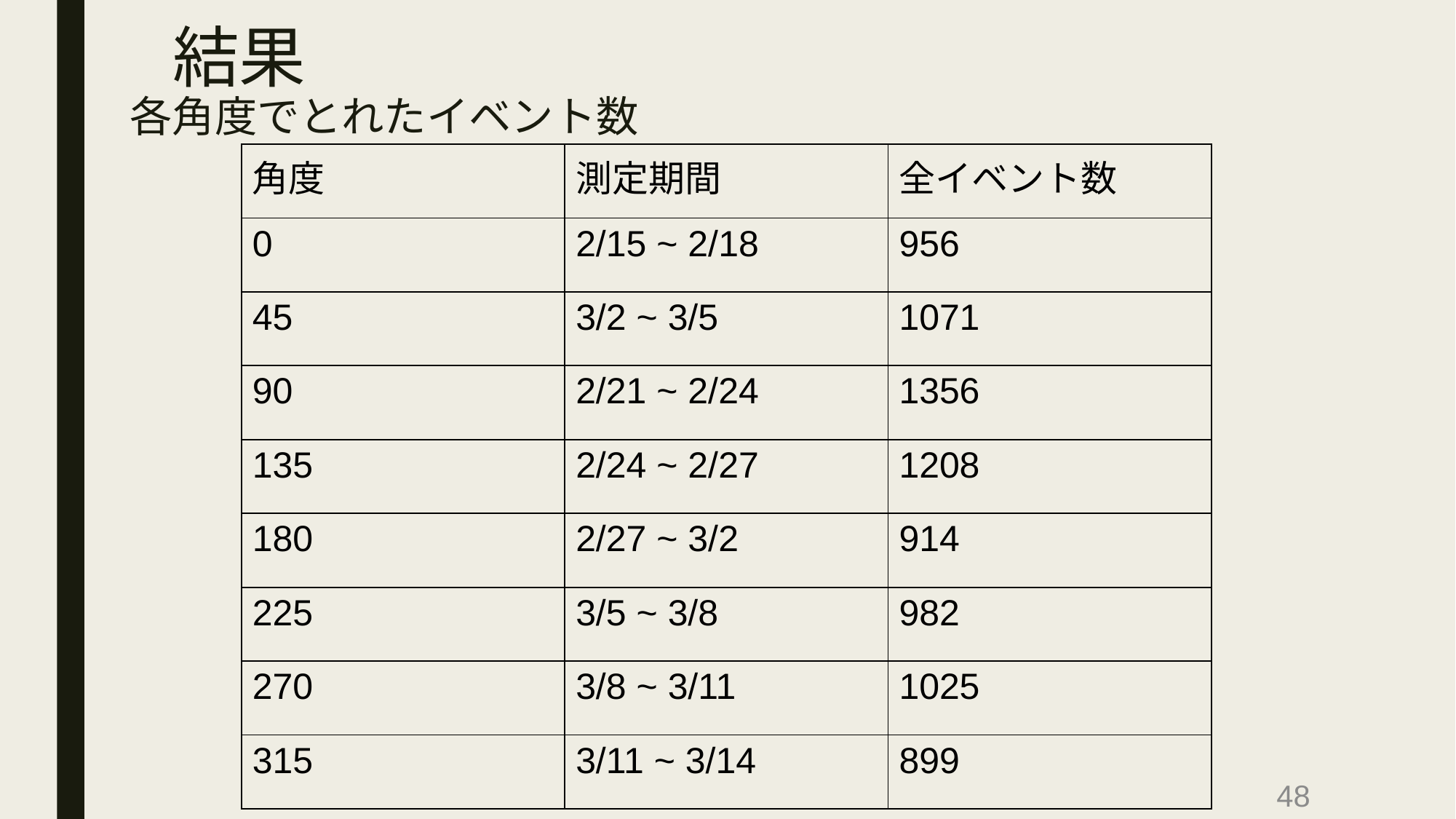

# 結果
各角度でとれたイベント数

| 角度 | 測定期間 | 全イベント数 |
| --- | --- | --- |
| 0 | 2/15 ~ 2/18 | 956 |
| 45 | 3/2 ~ 3/5 | 1071 |
| 90 | 2/21 ~ 2/24 | 1356 |
| 135 | 2/24 ~ 2/27 | 1208 |
| 180 | 2/27 ~ 3/2 | 914 |
| 225 | 3/5 ~ 3/8 | 982 |
| 270 | 3/8 ~ 3/11 | 1025 |
| 315 | 3/11 ~ 3/14 | 899 |
48